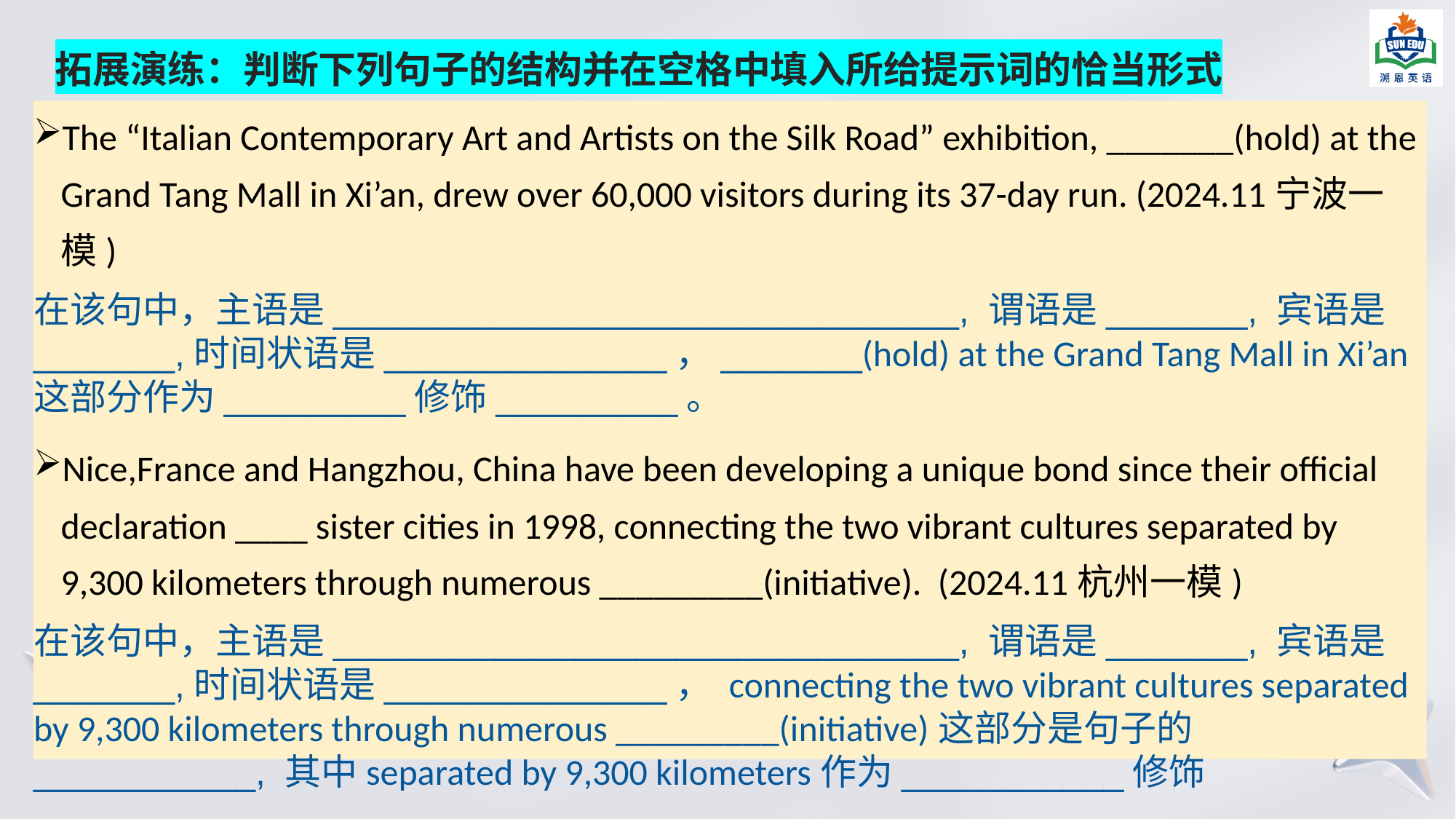

拓展演练：判断下列句子的结构并在空格中填入所给提示词的恰当形式
The “Italian Contemporary Art and Artists on the Silk Road” exhibition, _______(hold) at the Grand Tang Mall in Xi’an, drew over 60,000 visitors during its 37-day run. (2024.11宁波一模)
在该句中，主语是_______________________________, 谓语是_______, 宾语是_______,时间状语是______________，_______(hold) at the Grand Tang Mall in Xi’an这部分作为_________修饰_________。
Nice,France and Hangzhou, China have been developing a unique bond since their official declaration ____ sister cities in 1998, connecting the two vibrant cultures separated by 9,300 kilometers through numerous _________(initiative).  (2024.11杭州一模)
在该句中，主语是_______________________________, 谓语是_______, 宾语是_______,时间状语是______________， connecting the two vibrant cultures separated by 9,300 kilometers through numerous _________(initiative)这部分是句子的___________, 其中separated by 9,300 kilometers作为___________修饰__________。

23